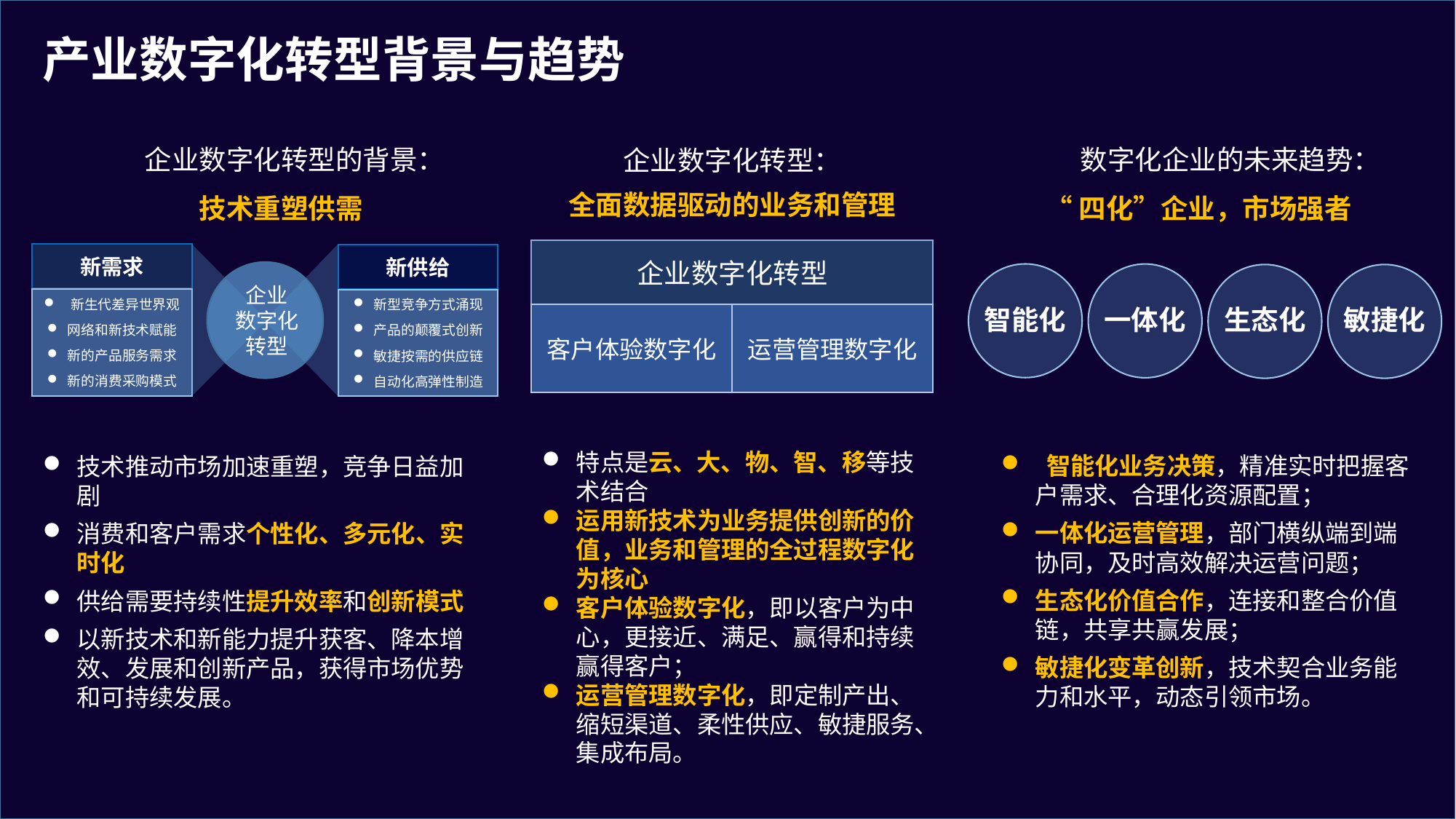

产业数字化转型背景与趋势
企业数字化转型的背景：
技术重塑供需

新需求
 新生代差异世界观
网络和新技术赋能
新的产品服务需求
新的消费采购模式
新供给
新型竞争方式涌现
产品的颠覆式创新
敏捷按需的供应链
自动化高弹性制造
企业
数字化
转型
技术推动市场加速重塑，竞争日益加剧
消费和客户需求个性化、多元化、实时化
供给需要持续性提升效率和创新模式
以新技术和新能力提升获客、降本增效、发展和创新产品，获得市场优势和可持续发展。
数字化企业的未来趋势：
“四化”企业，市场强者

智能化
一体化
生态化
敏捷化
 智能化业务决策，精准实时把握客户需求、合理化资源配置；
一体化运营管理，部门横纵端到端协同，及时高效解决运营问题；
生态化价值合作，连接和整合价值链，共享共赢发展；
敏捷化变革创新，技术契合业务能力和水平，动态引领市场。
企业数字化转型：
全面数据驱动的业务和管理
企业数字化转型
客户体验数字化
运营管理数字化
特点是云、大、物、智、移等技术结合
运用新技术为业务提供创新的价值，业务和管理的全过程数字化为核心
客户体验数字化，即以客户为中心，更接近、满足、赢得和持续赢得客户；
运营管理数字化，即定制产出、缩短渠道、柔性供应、敏捷服务、集成布局。